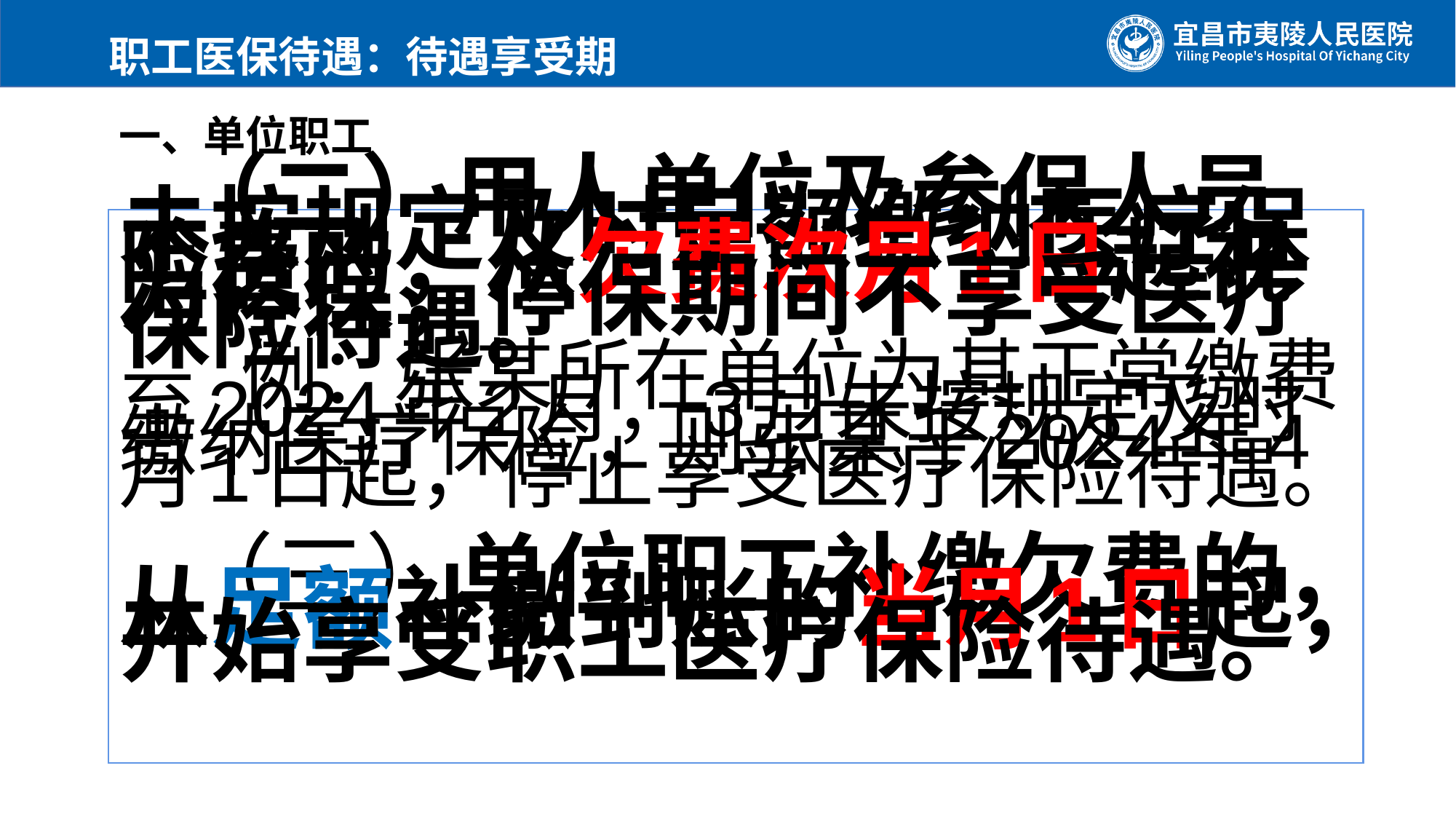

职工医保待遇：待遇享受期

一、单位职工
   （二）用人单位及参保人员未按规定及时足额缴纳医疗保险费的，从欠费次月1日起视为停保，停保期间不享受医疗保险待遇。
       例：张某所在单位为其正常缴费至2024年2月，3月未按规定及时缴纳医疗保险，则张某于2024年4月1日起，停止享受医疗保险待遇。

    （三）单位职工补缴欠费的，从足额补缴到账的当月1日起，开始享受职工医疗保险待遇。